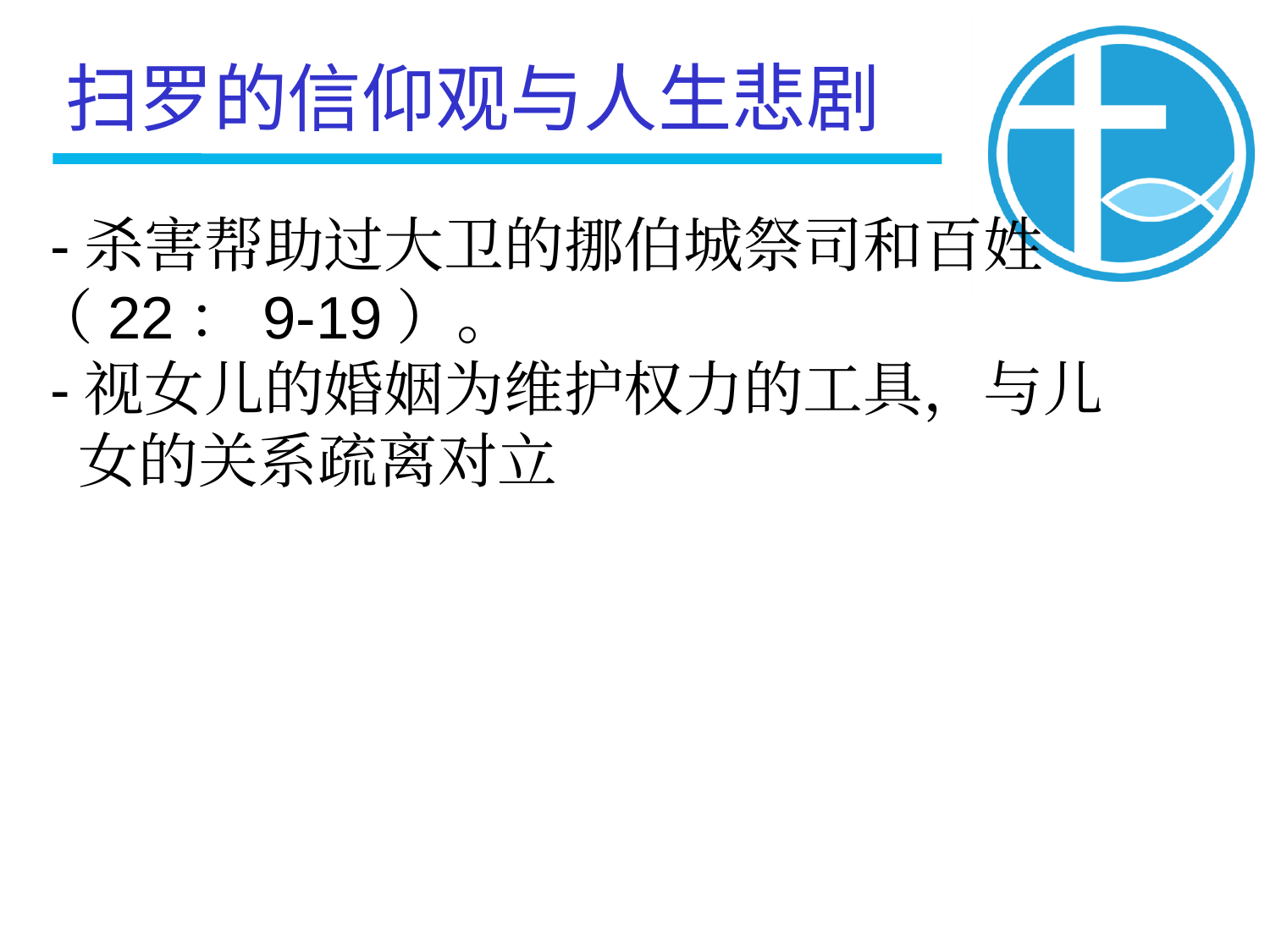

扫罗的信仰观与人生悲剧
 -杀害帮助过大卫的挪伯城祭司和百姓（22：9-19）。
 -视女儿的婚姻为维护权力的工具，与儿
  女的关系疏离对立